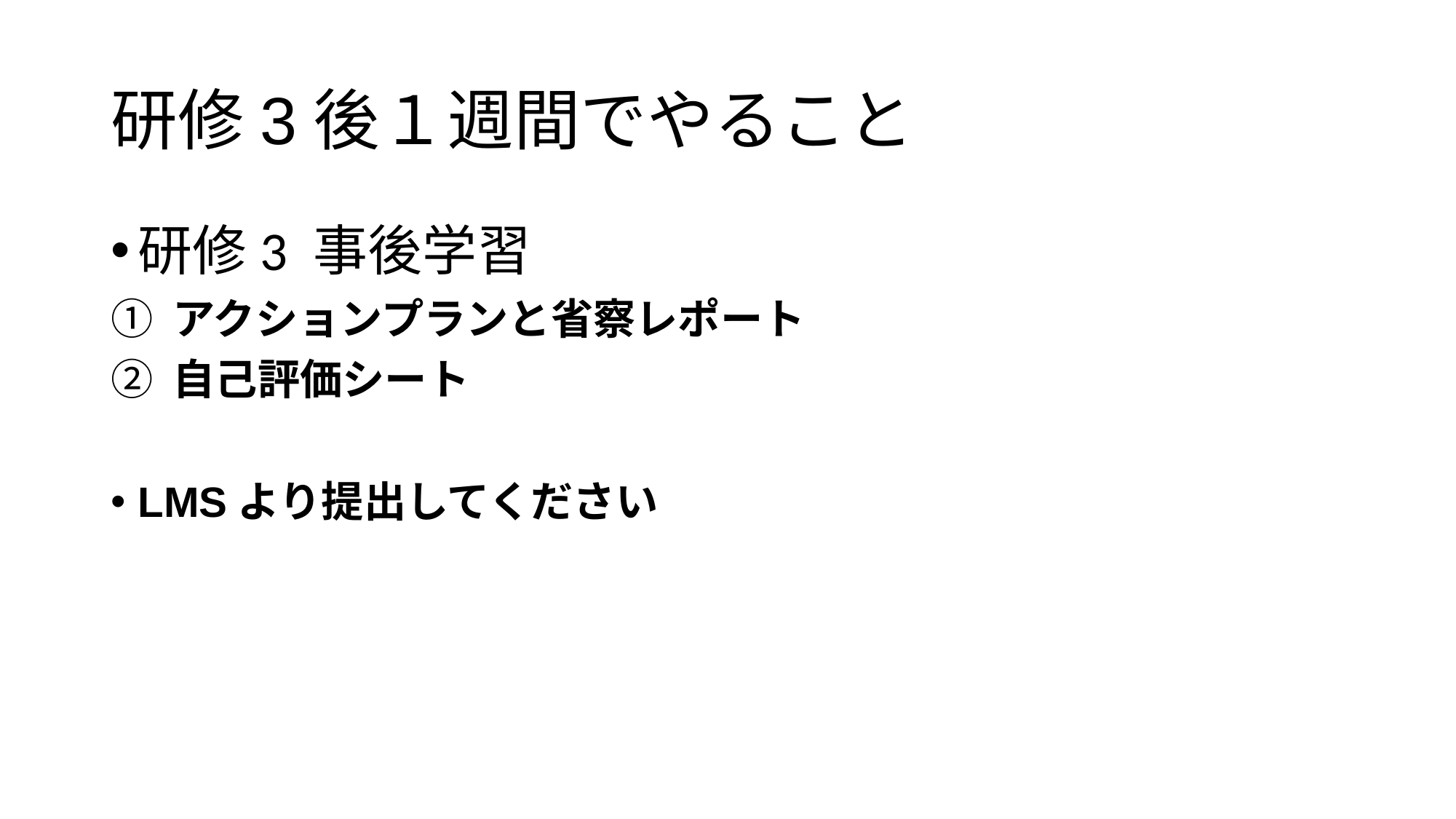

# 研修3後１週間でやること
研修3 事後学習
① アクションプランと省察レポート
② 自己評価シート

LMSより提出してください